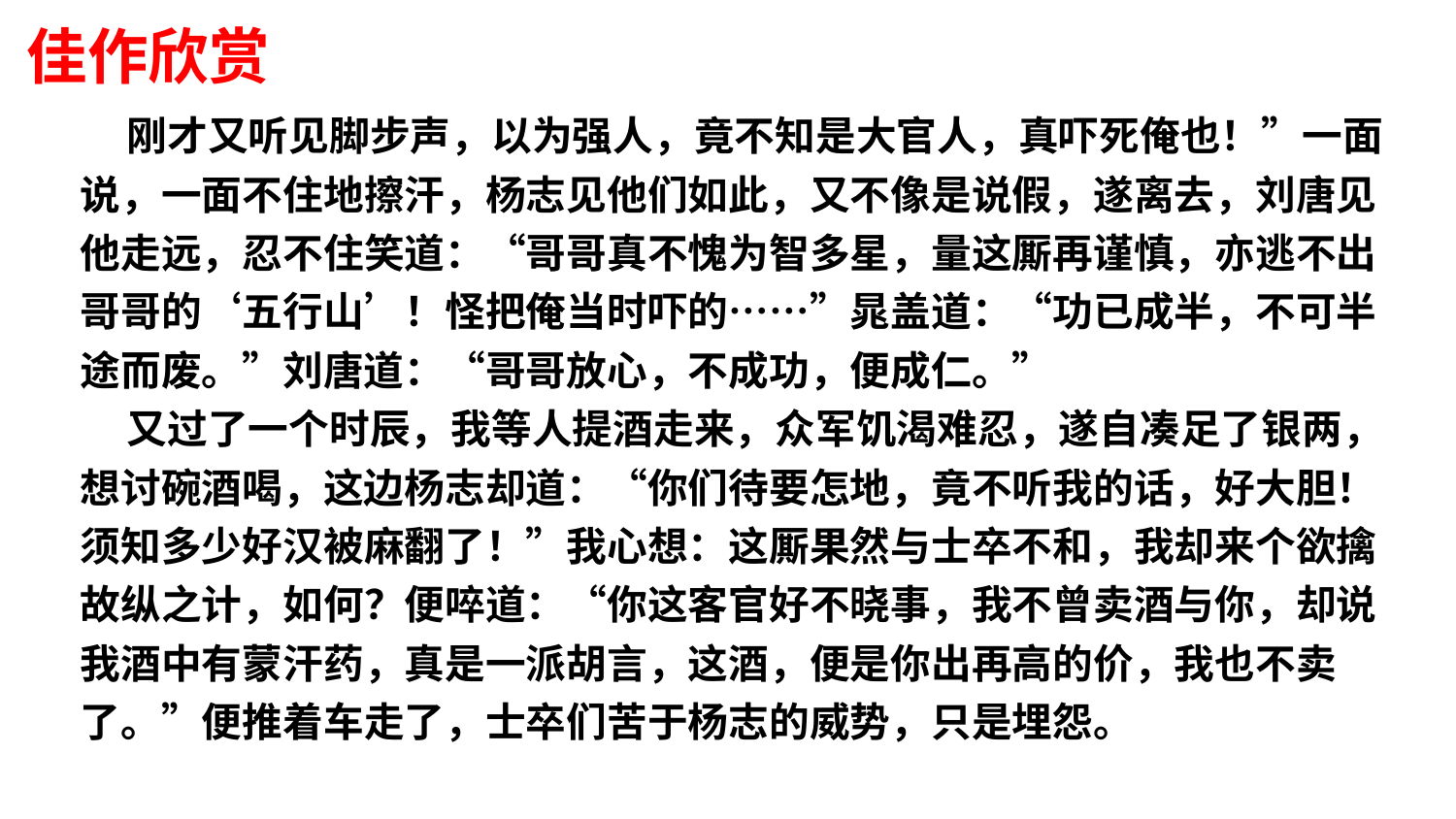

佳作欣赏
    刚才又听见脚步声，以为强人，竟不知是大官人，真吓死俺也！”一面说，一面不住地擦汗，杨志见他们如此，又不像是说假，遂离去，刘唐见他走远，忍不住笑道：“哥哥真不愧为智多星，量这厮再谨慎，亦逃不出哥哥的‘五行山’！怪把俺当时吓的……”晁盖道：“功已成半，不可半途而废。”刘唐道：“哥哥放心，不成功，便成仁。”
    又过了一个时辰，我等人提酒走来，众军饥渴难忍，遂自凑足了银两，想讨碗酒喝，这边杨志却道：“你们待要怎地，竟不听我的话，好大胆！须知多少好汉被麻翻了！”我心想：这厮果然与士卒不和，我却来个欲擒故纵之计，如何？便啐道：“你这客官好不晓事，我不曾卖酒与你，却说我酒中有蒙汗药，真是一派胡言，这酒，便是你出再高的价，我也不卖了。”便推着车走了，士卒们苦于杨志的威势，只是埋怨。